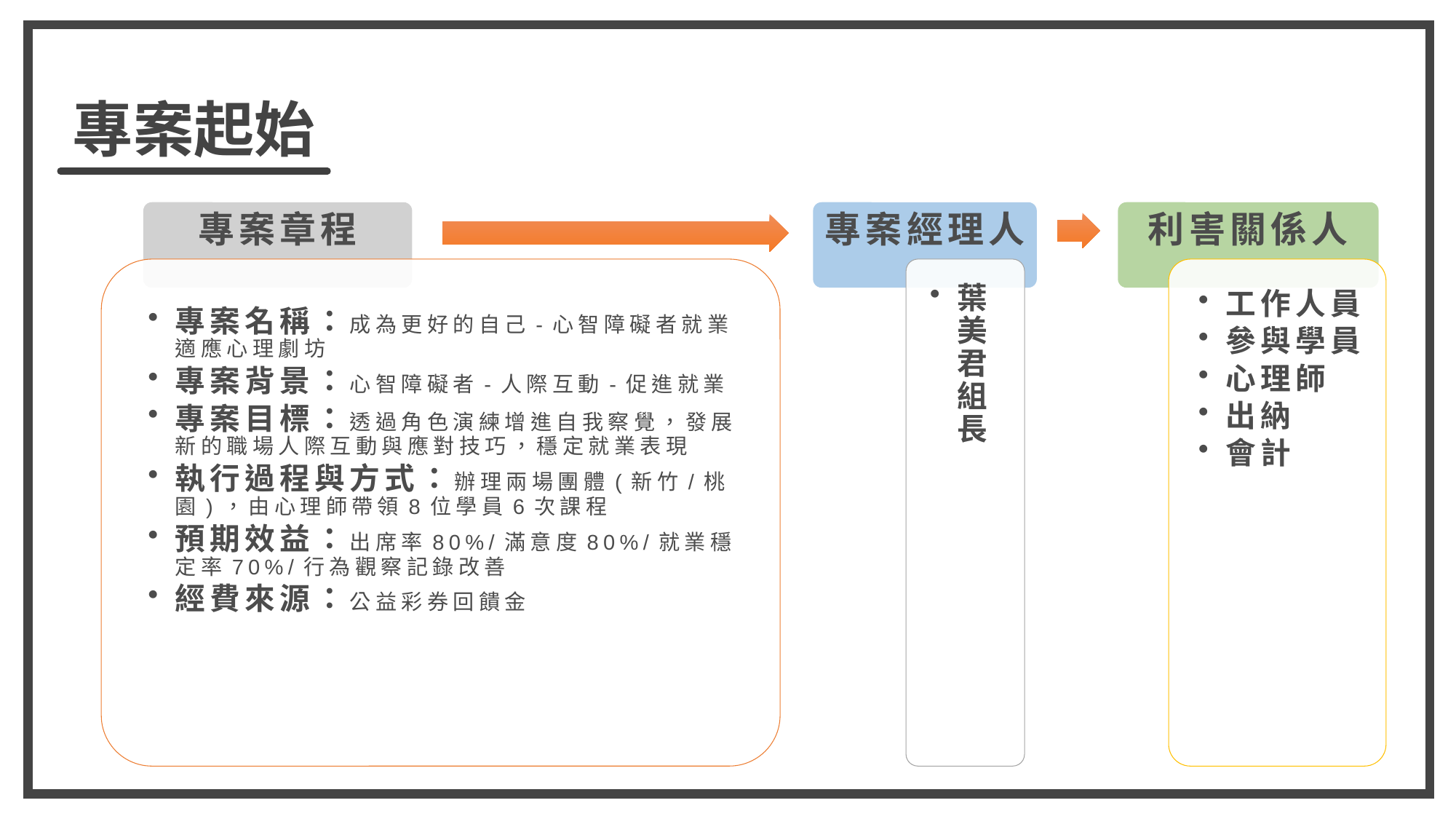

專案起始
專案章程
專案名稱：成為更好的自己-心智障礙者就業適應心理劇坊
專案背景：心智障礙者-人際互動-促進就業
專案目標：透過角色演練增進自我察覺，發展新的職場人際互動與應對技巧，穩定就業表現
執行過程與方式：辦理兩場團體(新竹/桃園)，由心理師帶領8位學員6次課程
預期效益：出席率80%/滿意度80%/就業穩定率70%/行為觀察記錄改善
經費來源：公益彩券回饋金

專案經理人
葉美君組長

利害關係人
工作人員
參與學員
心理師
出納
會計